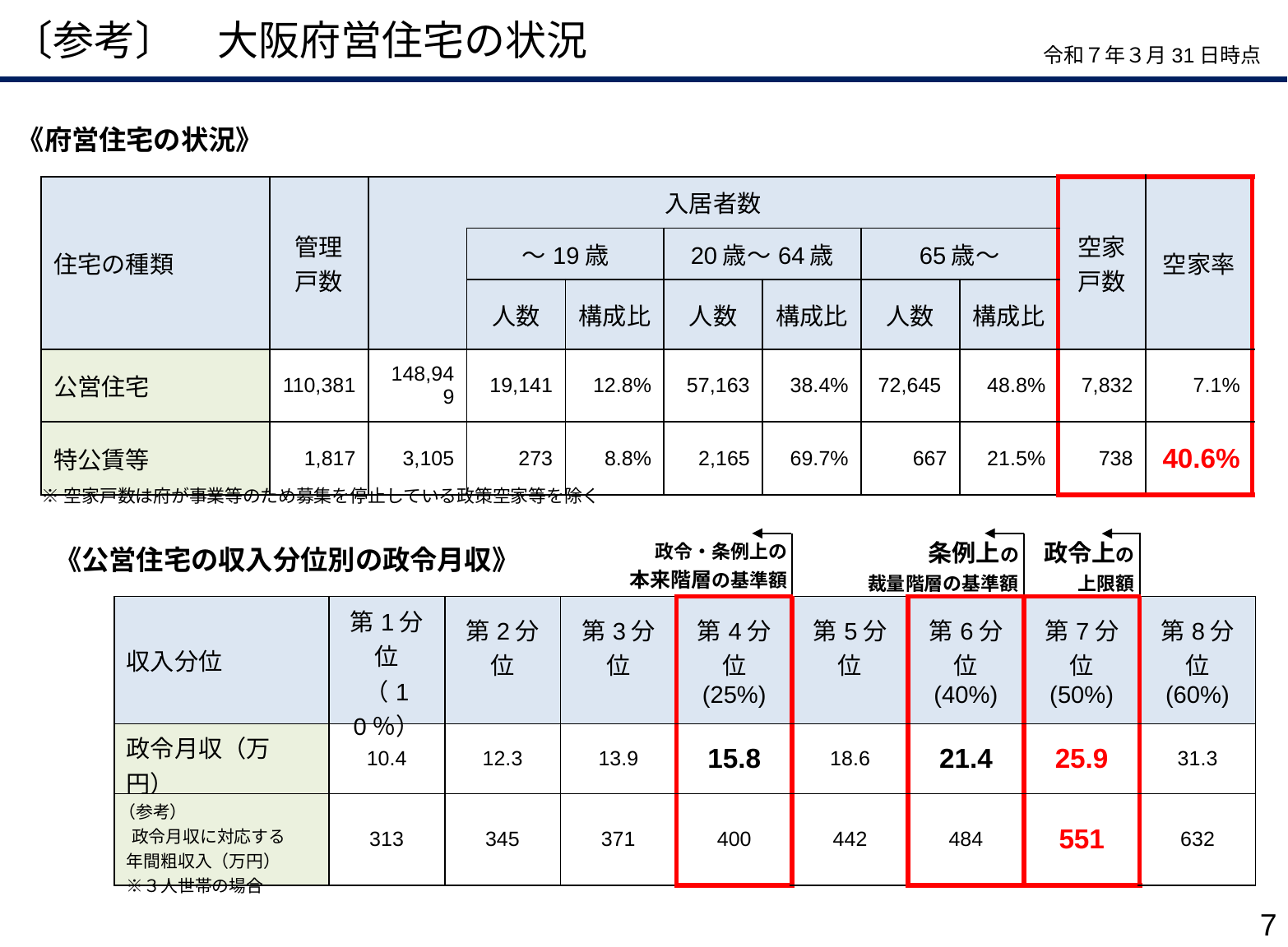

〔参考〕　大阪府営住宅の状況
令和７年３月31日時点
《府営住宅の状況》
| 住宅の種類 | 管理 戸数 | 入居者数 |  |  |  |  |  |  | 空家 戸数 | 空家率 |
| --- | --- | --- | --- | --- | --- | --- | --- | --- | --- | --- |
|  |  |  | ～19歳 |  | 20歳～64歳 |  | 65歳～ |  |  |  |
|  |  |  | 人数 | 構成比 | 人数 | 構成比 | 人数 | 構成比 |  |  |
| 公営住宅 | 110,381 | 148,949 | 19,141 | 12.8% | 57,163 | 38.4% | 72,645 | 48.8% | 7,832 | 7.1% |
| 特公賃等 | 1,817 | 3,105 | 273 | 8.8% | 2,165 | 69.7% | 667 | 21.5% | 738 | 40.6% |
※空家戸数は府が事業等のため募集を停止している政策空家等を除く
|  |  | 政令・条例上の 本来階層の基準額 | 政令・条例上の本来階層の上限 | 本来階層の上限 | 条例上の 裁量階層の基準額 | 裁量階層 | 政令上の 上限額 |  |
| --- | --- | --- | --- | --- | --- | --- | --- | --- |
| 収入分位 | 第1分位 （10％） | 第2分位 | 第3分位 | 第4分位 (25%) | 第5分位 | 第6分位 (40%) | 第7分位 (50%) | 第8分位 (60%) |
| 政令月収（万円） | 10.4 | 12.3 | 13.9 | 15.8 | 18.6 | 21.4 | 25.9 | 31.3 |
| （参考） 政令月収に対応する 年間粗収入（万円） ※３人世帯の場合 | 313 | 345 | 371 | 400 | 442 | 484 | 551 | 632 |
《公営住宅の収入分位別の政令月収》
7